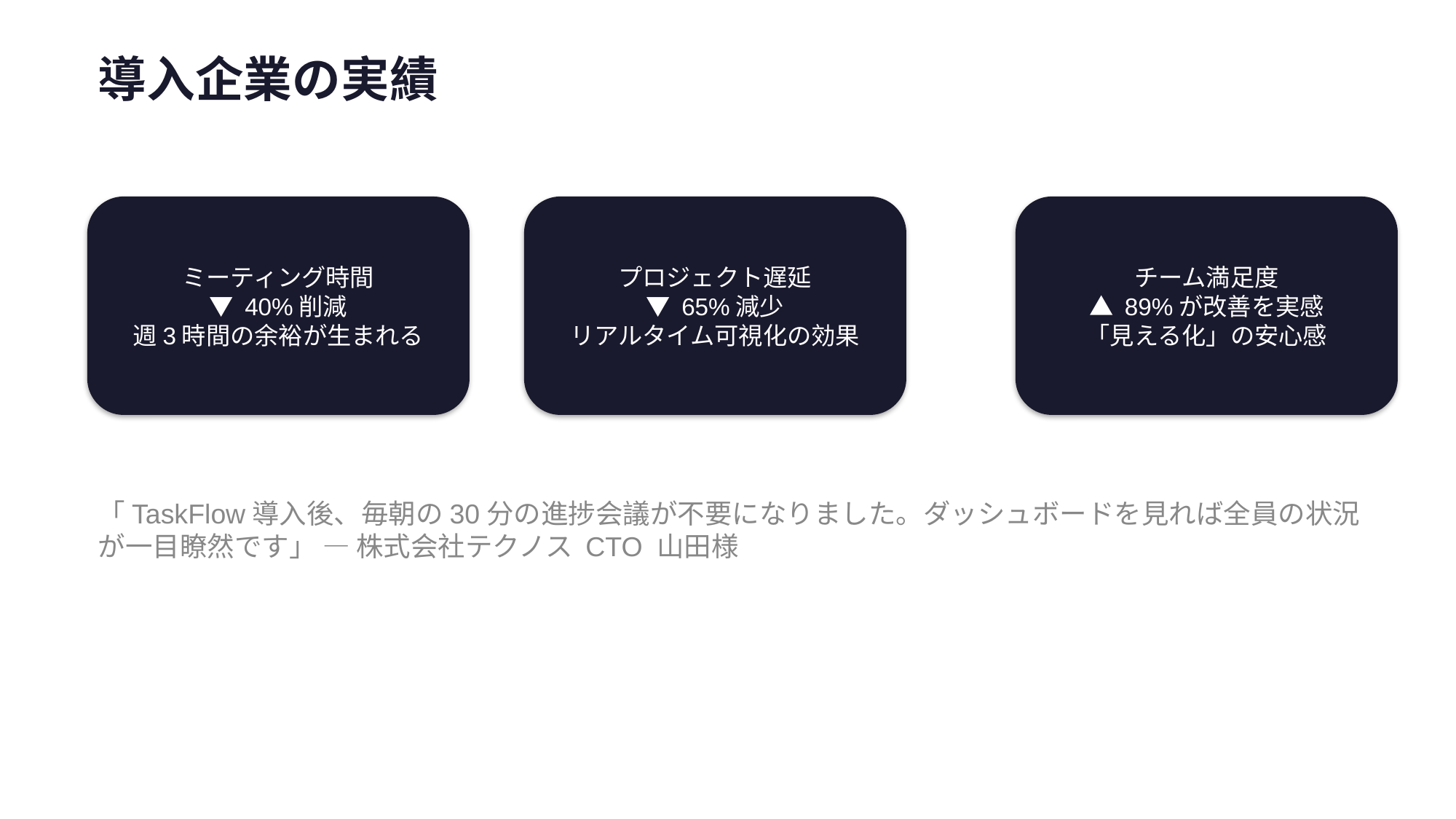

導入企業の実績
ミーティング時間
▼ 40%削減
週3時間の余裕が生まれる
プロジェクト遅延
▼ 65%減少
リアルタイム可視化の効果
チーム満足度
▲ 89%が改善を実感
「見える化」の安心感
「TaskFlow導入後、毎朝の30分の進捗会議が不要になりました。ダッシュボードを見れば全員の状況が一目瞭然です」 — 株式会社テクノス CTO 山田様